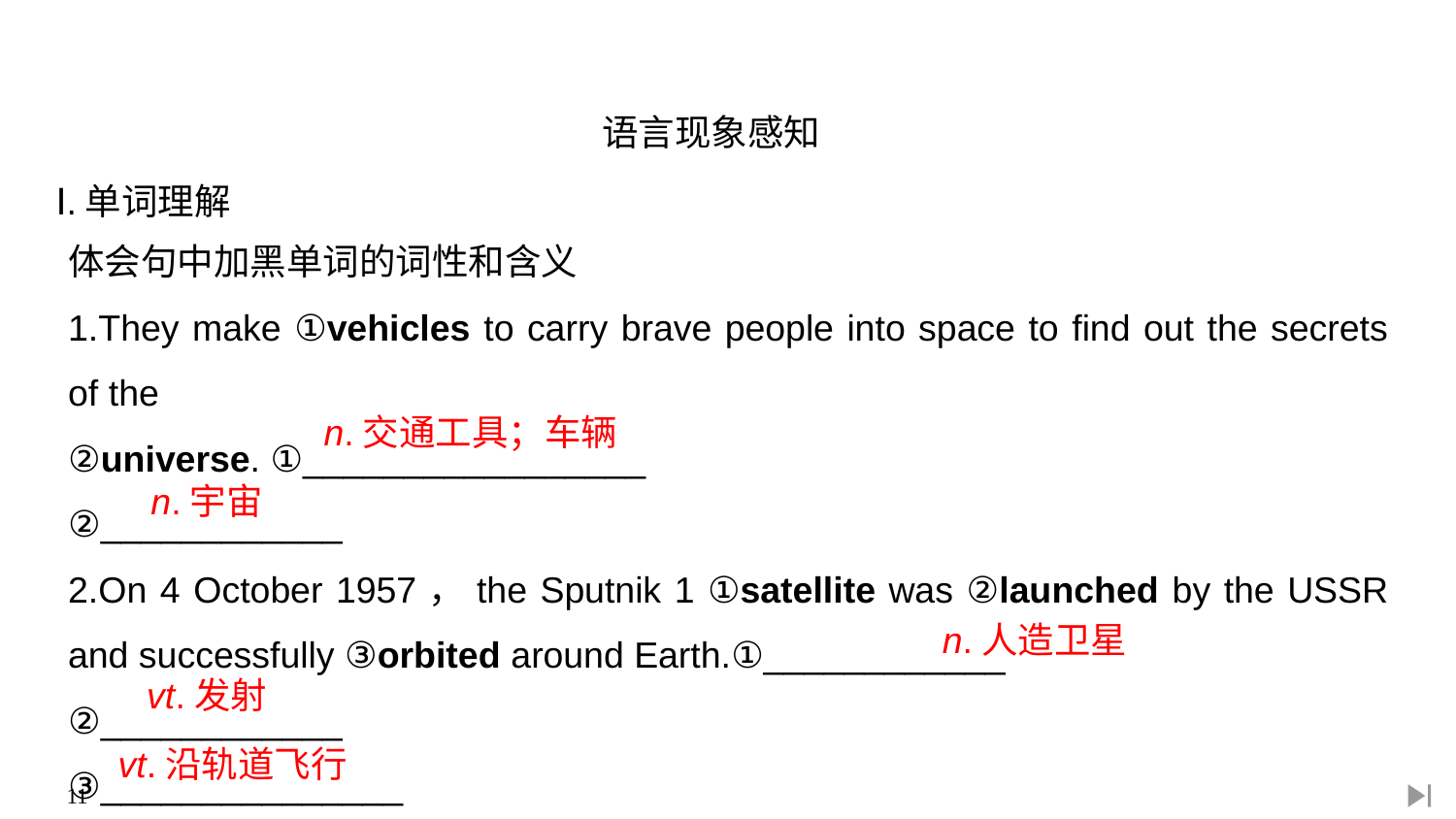

语言现象感知
Ⅰ.单词理解
体会句中加黑单词的词性和含义
1.They make ①vehicles to carry brave people into space to find out the secrets of the
②universe. ①_________________
②____________
2.On 4 October 1957，the Sputnik 1 ①satellite was ②launched by the USSR and successfully ③orbited around Earth.①____________
②____________
③_______________
n.交通工具；车辆
n.宇宙
n.人造卫星
vt.发射
vt.沿轨道飞行